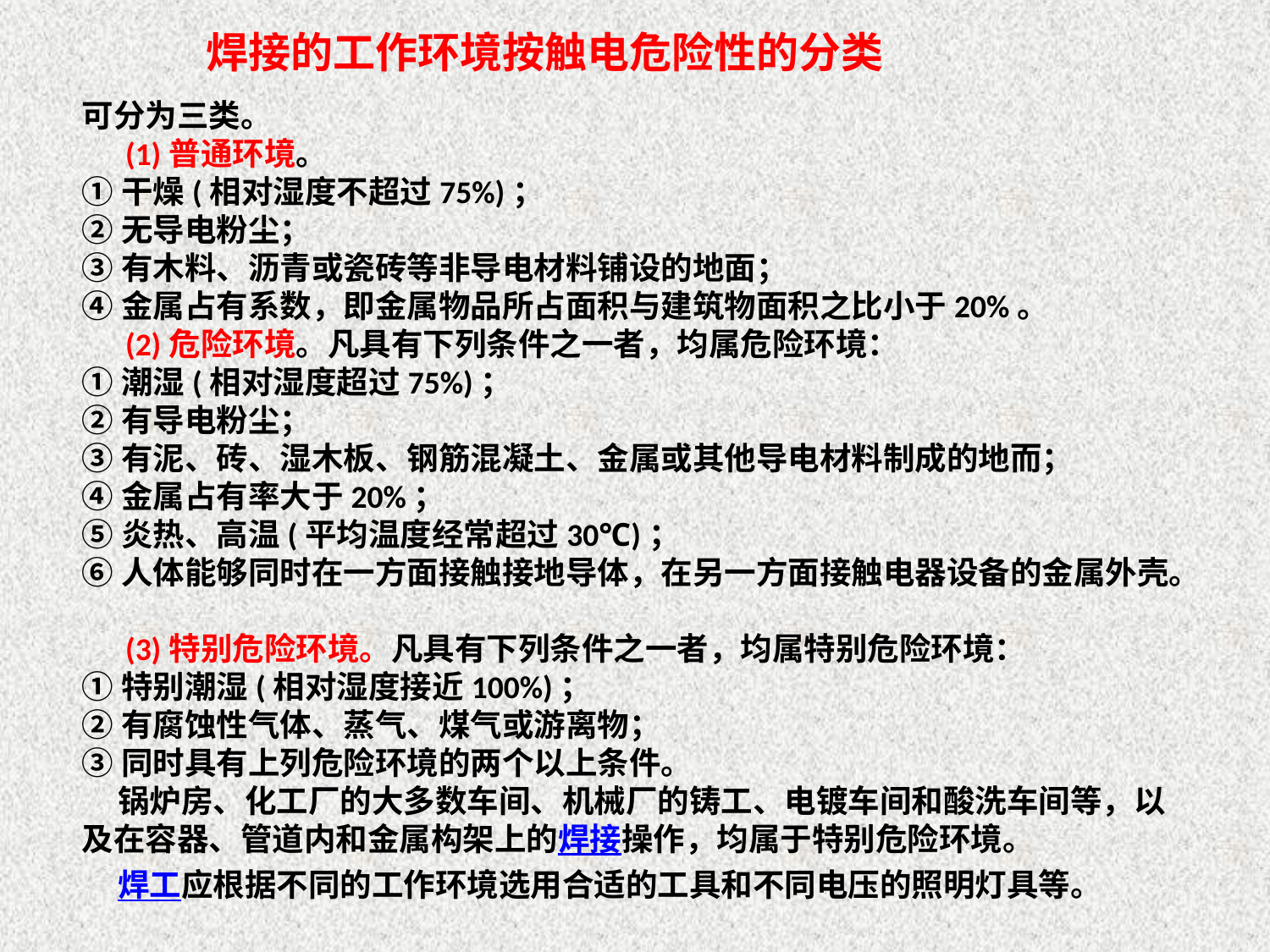

焊接的工作环境按触电危险性的分类
可分为三类。
     (1)普通环境。
①干燥(相对湿度不超过75%)；
②无导电粉尘；
③有木料、沥青或瓷砖等非导电材料铺设的地面；
④金属占有系数，即金属物品所占面积与建筑物面积之比小于20%。
     (2)危险环境。凡具有下列条件之一者，均属危险环境：
①潮湿(相对湿度超过75%)；
②有导电粉尘；
③有泥、砖、湿木板、钢筋混凝土、金属或其他导电材料制成的地而；
④金属占有率大于20%；
⑤炎热、高温(平均温度经常超过30℃)；
⑥人体能够同时在一方面接触接地导体，在另一方面接触电器设备的金属外壳。
     (3)特别危险环境。凡具有下列条件之一者，均属特别危险环境：
①特别潮湿(相对湿度接近100%)；
②有腐蚀性气体、蒸气、煤气或游离物；
③同时具有上列危险环境的两个以上条件。
     锅炉房、化工厂的大多数车间、机械厂的铸工、电镀车间和酸洗车间等，以及在容器、管道内和金属构架上的焊接操作，均属于特别危险环境。
     焊工应根据不同的工作环境选用合适的工具和不同电压的照明灯具等。